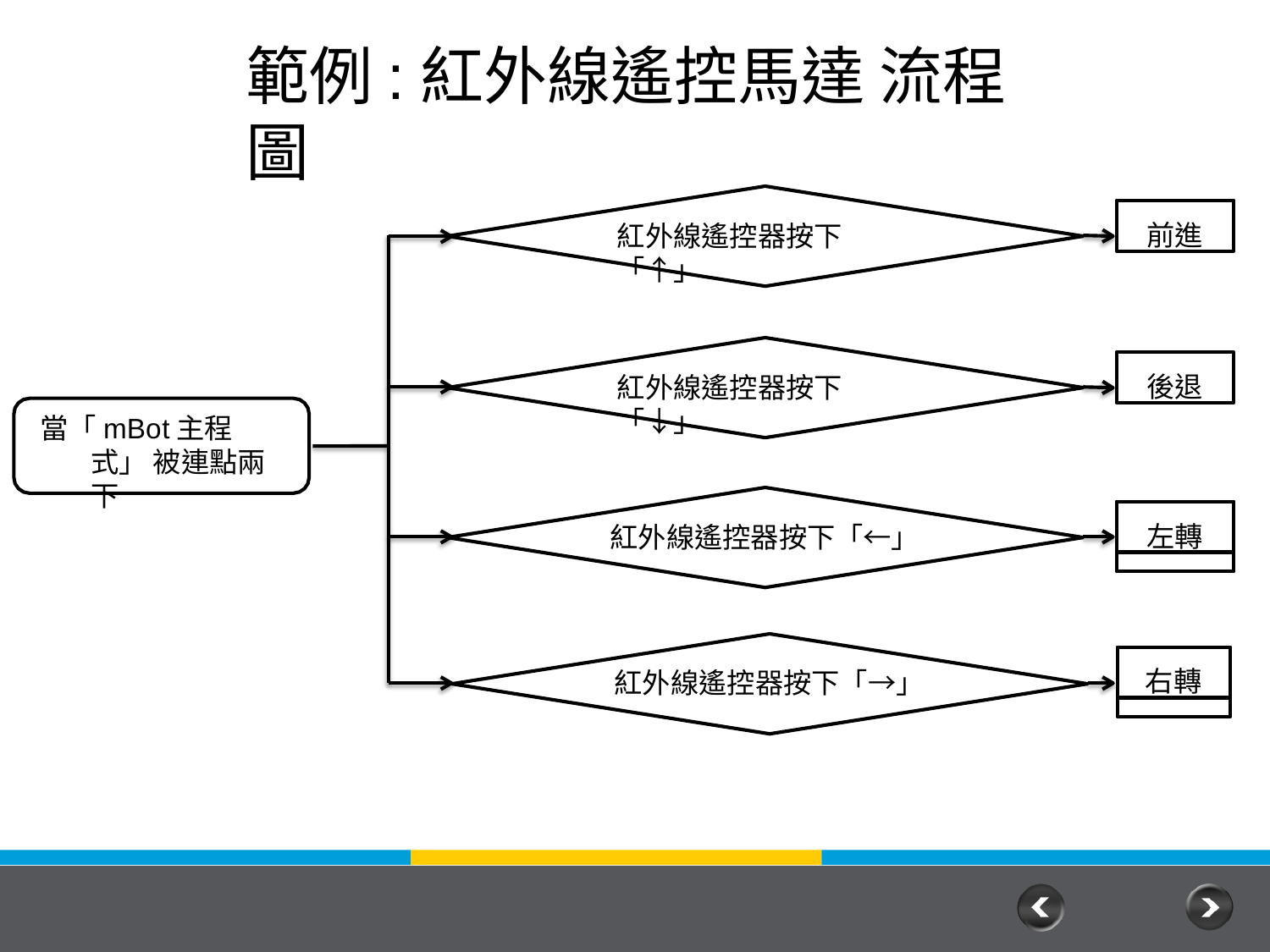

# 範例:紅外線遙控馬達 流程圖

前進
紅外線遙控器按下「↑」

後退
紅外線遙控器按下「↓」

當「mBot主程式」 被連點兩下

左轉
紅外線遙控器按下「←」

右轉
紅外線遙控器按下「→」

61